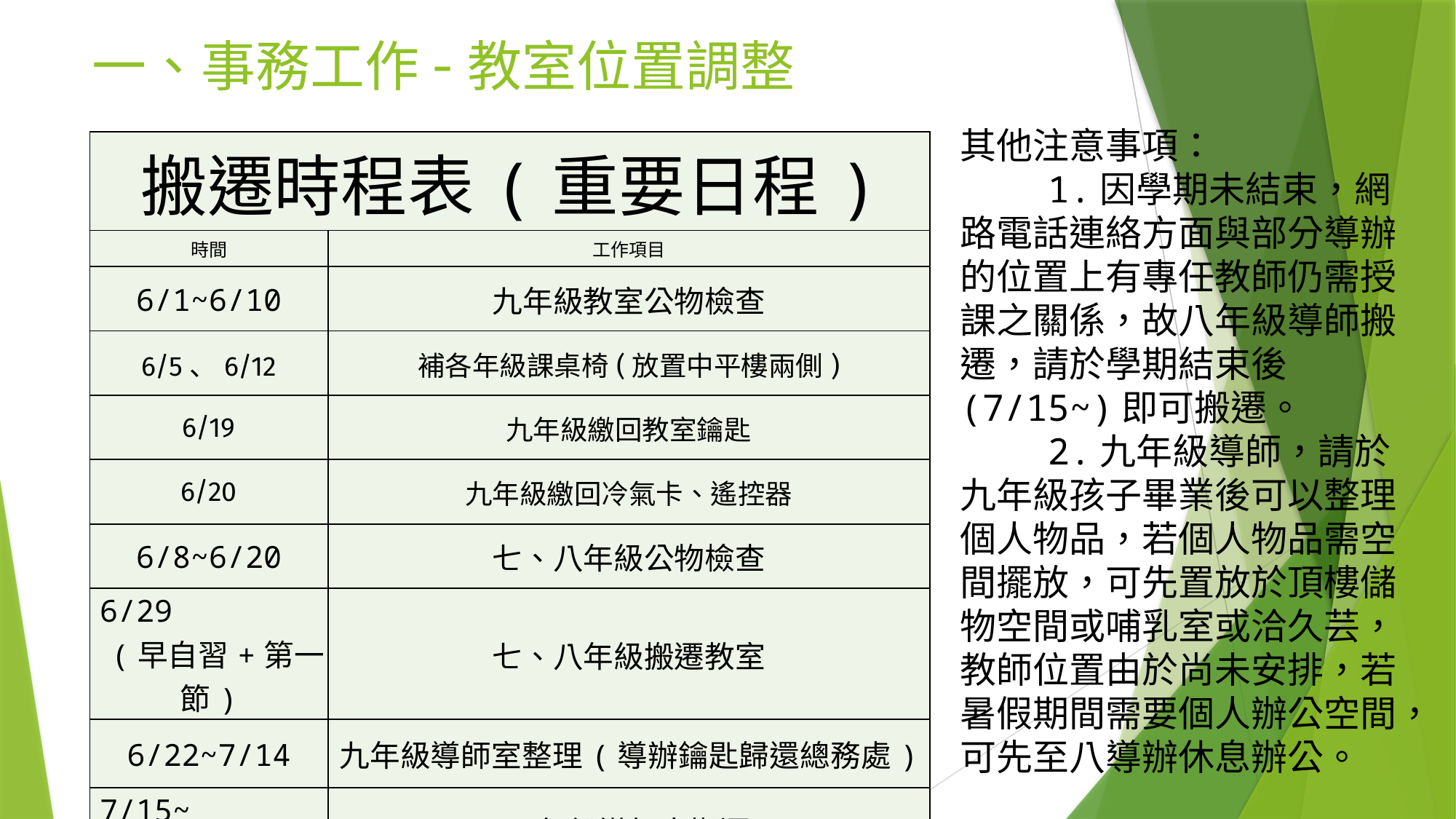

# 一、事務工作-教室位置調整
其他注意事項：
    1.因學期未結束，網路電話連絡方面與部分導辦的位置上有專任教師仍需授課之關係，故八年級導師搬遷，請於學期結束後(7/15~)即可搬遷。
    2.九年級導師，請於九年級孩子畢業後可以整理個人物品，若個人物品需空間擺放，可先置放於頂樓儲物空間或哺乳室或洽久芸，教師位置由於尚未安排，若暑假期間需要個人辦公空間，可先至八導辦休息辦公。
| 搬遷時程表(重要日程) |  |
| --- | --- |
| 時間 | 工作項目 |
| 6/1~6/10 | 九年級教室公物檢查 |
| 6/5、6/12 | 補各年級課桌椅(放置中平樓兩側) |
| 6/19 | 九年級繳回教室鑰匙 |
| 6/20 | 九年級繳回冷氣卡、遙控器 |
| 6/8~6/20 | 七、八年級公物檢查 |
| 6/29 (早自習+第一節) | 七、八年級搬遷教室 |
| 6/22~7/14 | 九年級導師室整理(導辦鑰匙歸還總務處) |
| 7/15~ | 八年級導師室搬遷 |